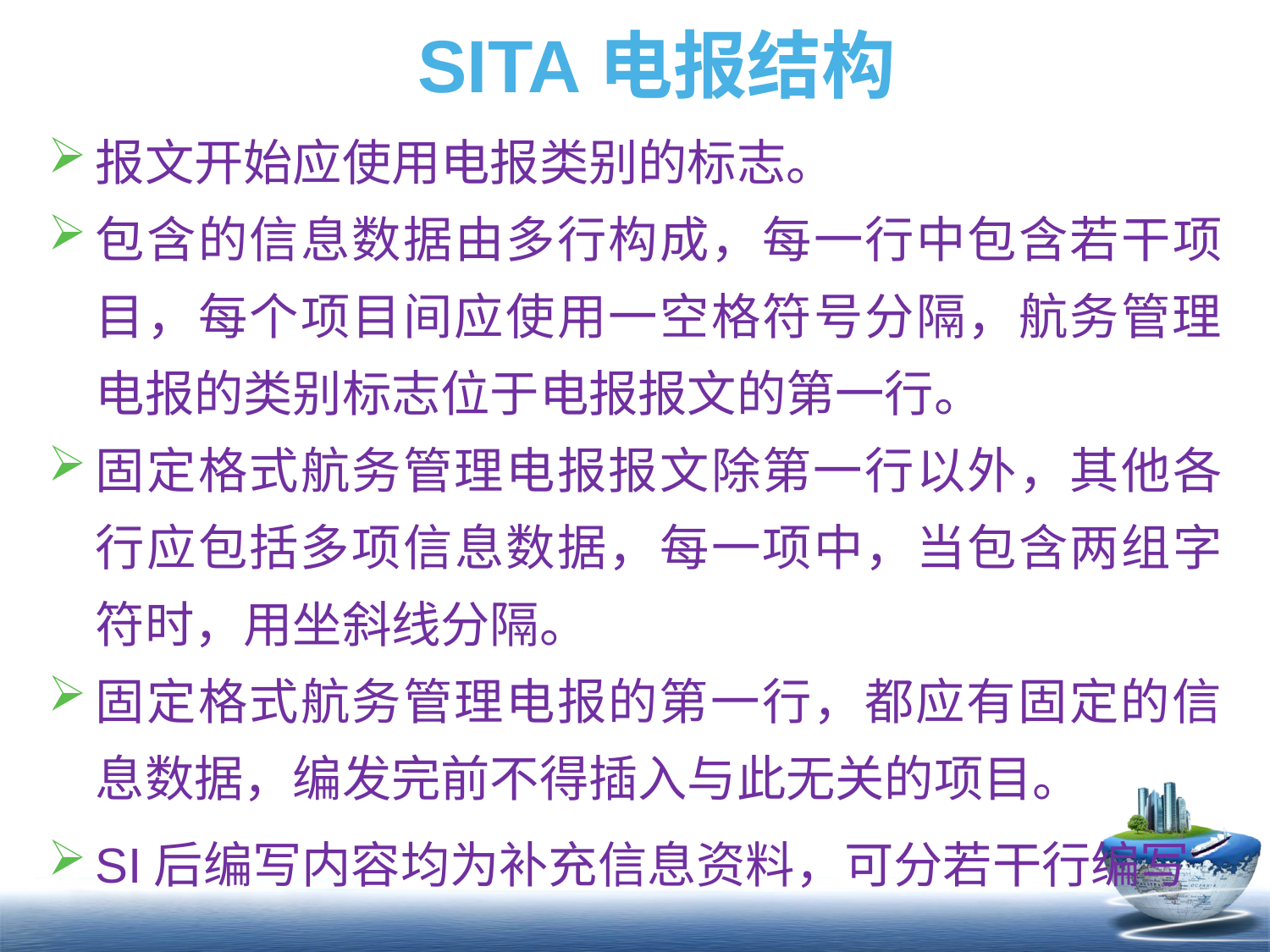

# SITA电报结构
报文开始应使用电报类别的标志。
包含的信息数据由多行构成，每一行中包含若干项目，每个项目间应使用一空格符号分隔，航务管理电报的类别标志位于电报报文的第一行。
固定格式航务管理电报报文除第一行以外，其他各行应包括多项信息数据，每一项中，当包含两组字符时，用坐斜线分隔。
固定格式航务管理电报的第一行，都应有固定的信息数据，编发完前不得插入与此无关的项目。
SI后编写内容均为补充信息资料，可分若干行编写